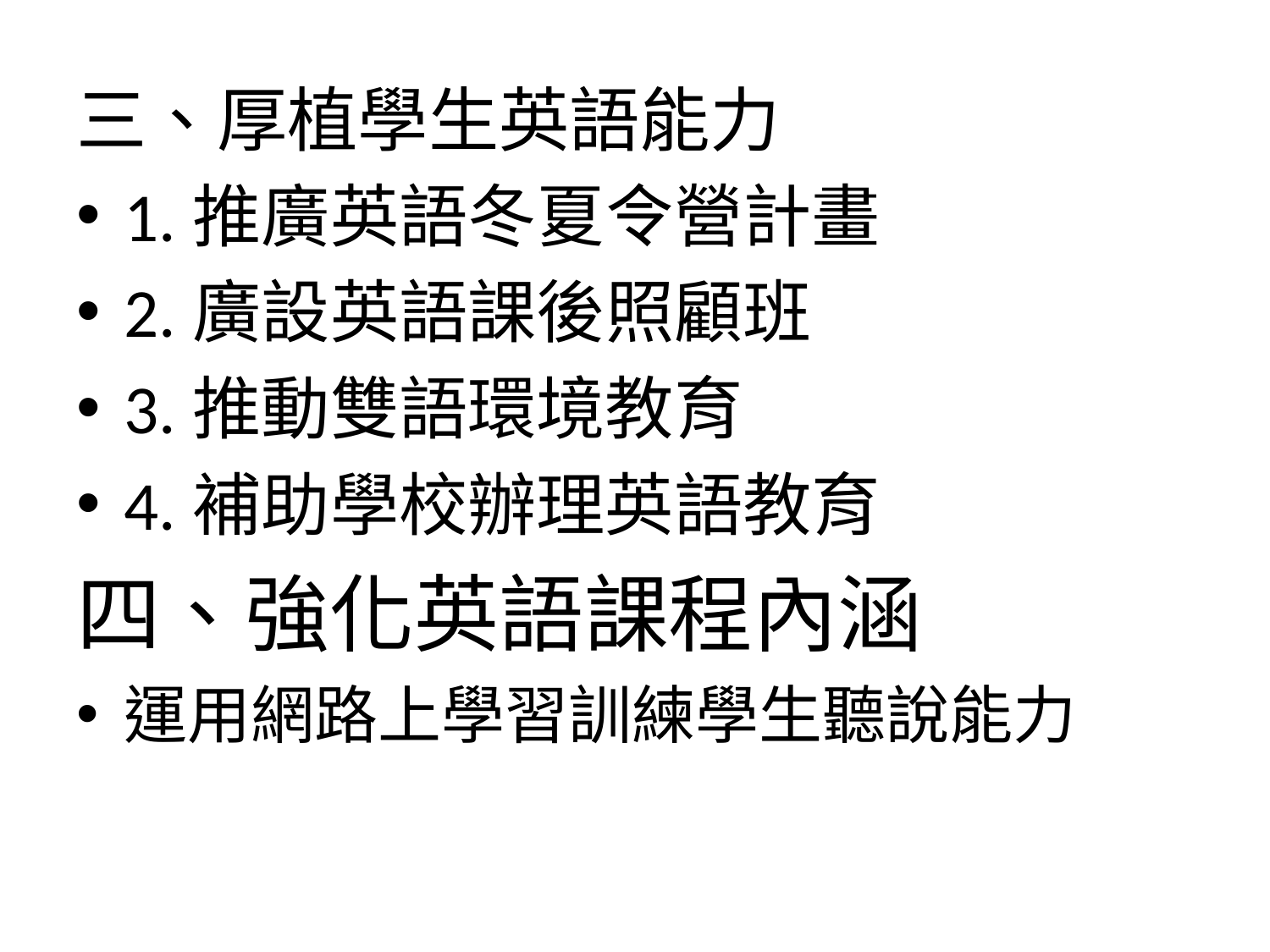

# 三、厚植學生英語能力
1.推廣英語冬夏令營計畫
2.廣設英語課後照顧班
3.推動雙語環境教育
4.補助學校辦理英語教育
四、強化英語課程內涵
運用網路上學習訓練學生聽說能力